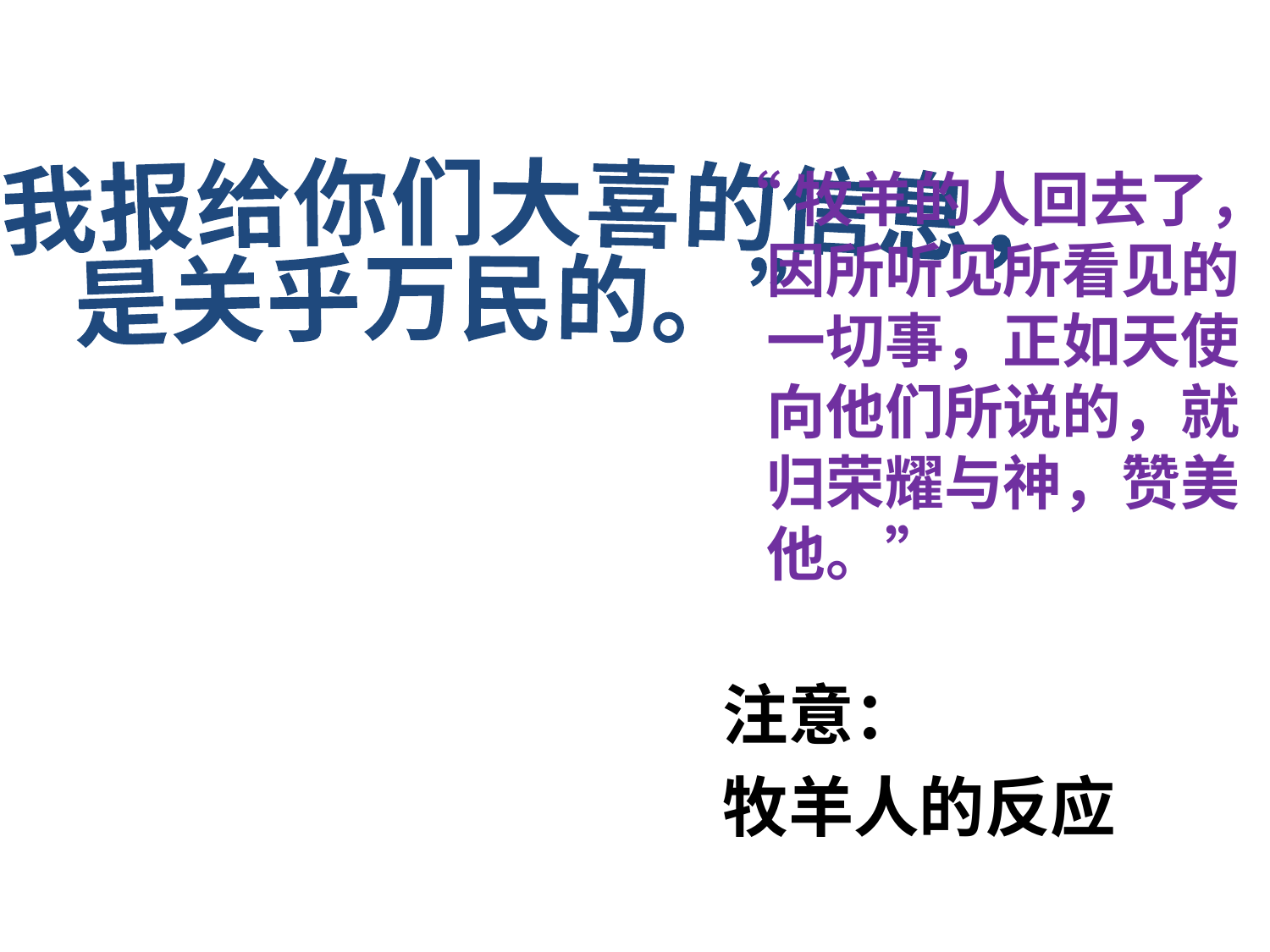

“牧羊的人回去了，因所听见所看见的一切事，正如天使向他们所说的，就归荣耀与神，赞美他。”

注意：
牧羊人的反应
“我报给你们大喜的信息，
是关乎万民的。”